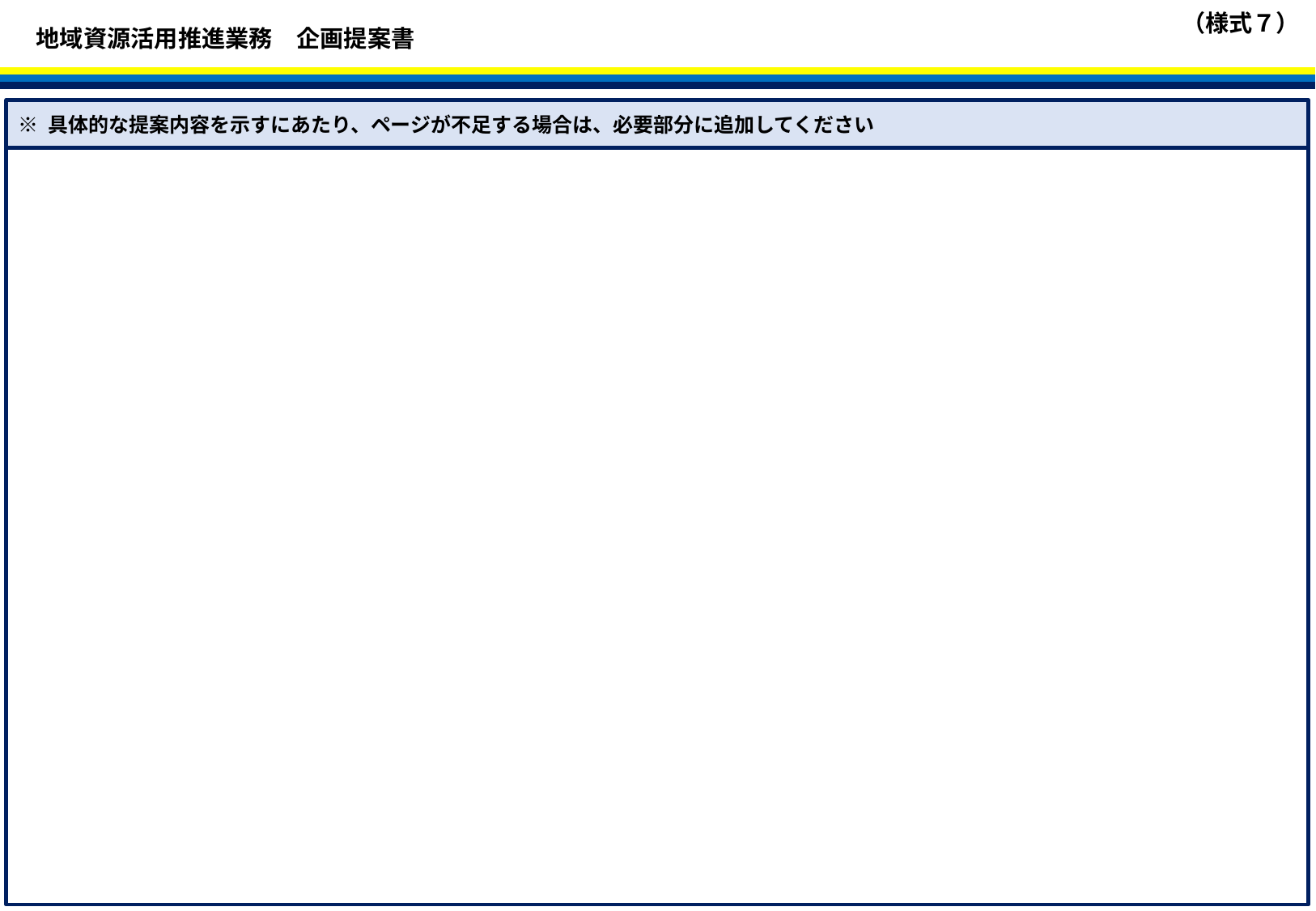

（様式７）
地域資源活用推進業務　企画提案書
※ 具体的な提案内容を示すにあたり、ページが不足する場合は、必要部分に追加してください